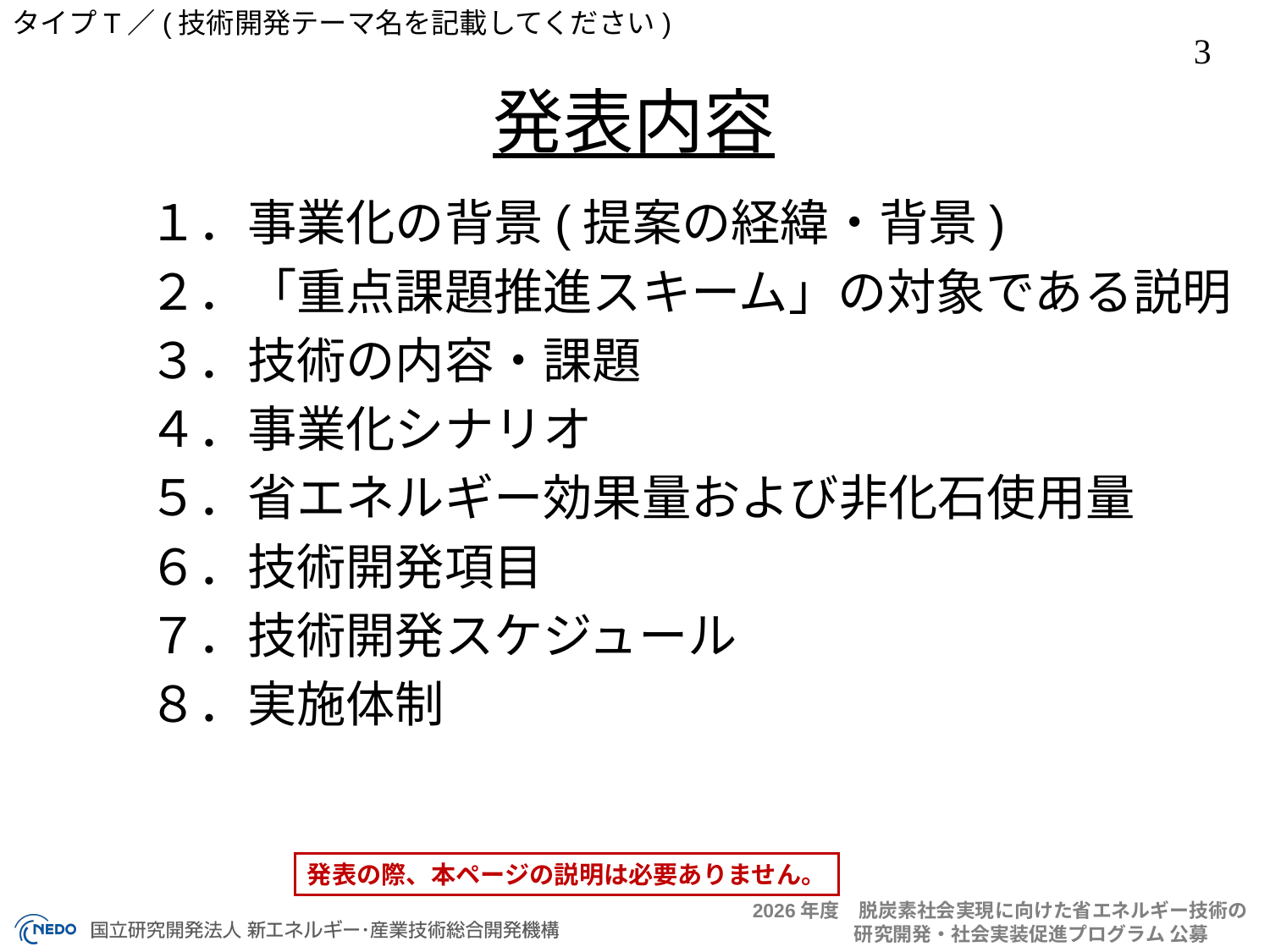

発表内容
１．事業化の背景(提案の経緯・背景)
２．「重点課題推進スキーム」の対象である説明
３．技術の内容・課題
４．事業化シナリオ
５．省エネルギー効果量および非化石使用量
６．技術開発項目
７．技術開発スケジュール
８．実施体制
発表の際、本ページの説明は必要ありません。